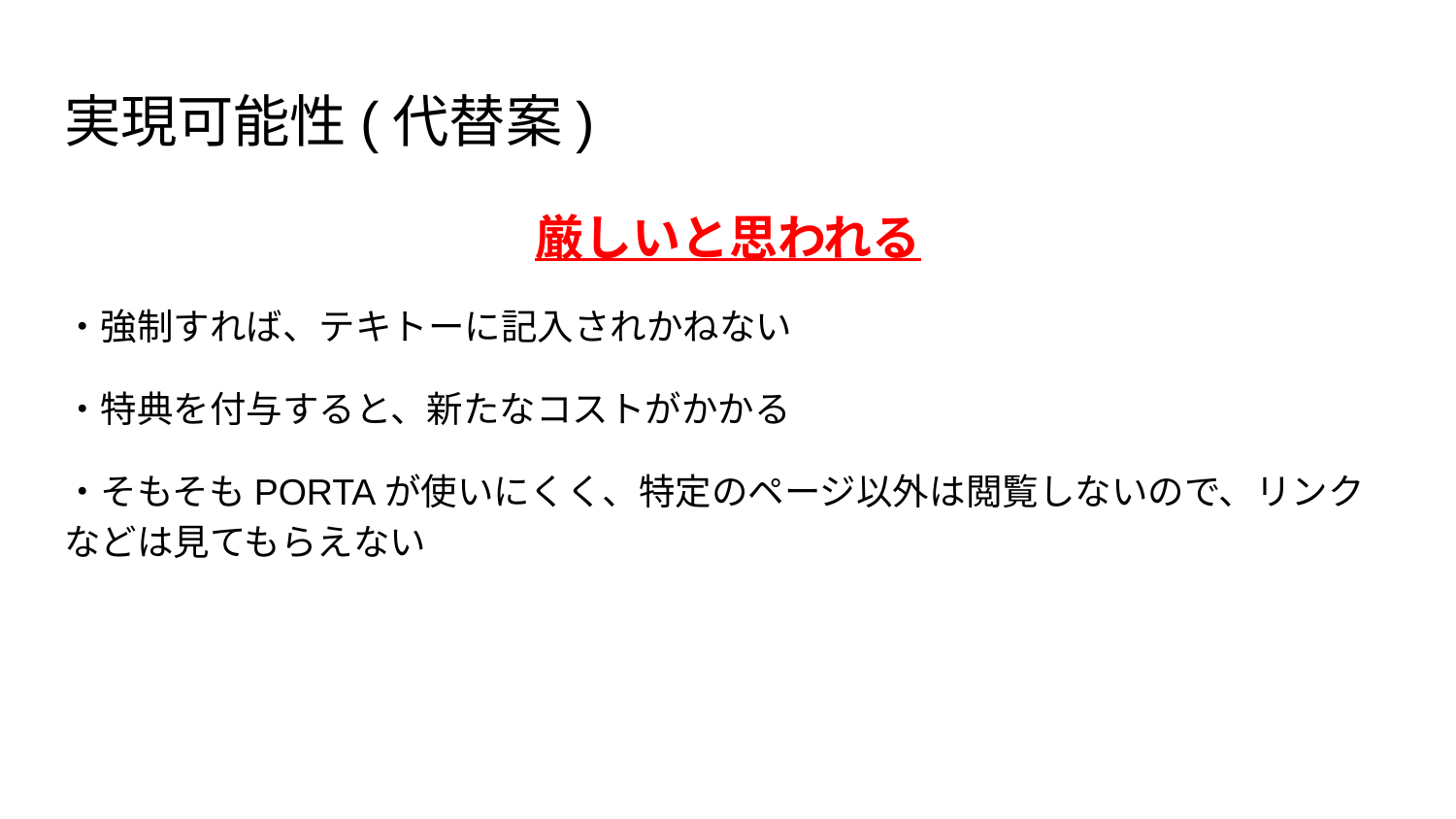

# 実現可能性(代替案)
厳しいと思われる
・強制すれば、テキトーに記入されかねない
・特典を付与すると、新たなコストがかかる
・そもそもPORTAが使いにくく、特定のページ以外は閲覧しないので、リンクなどは見てもらえない